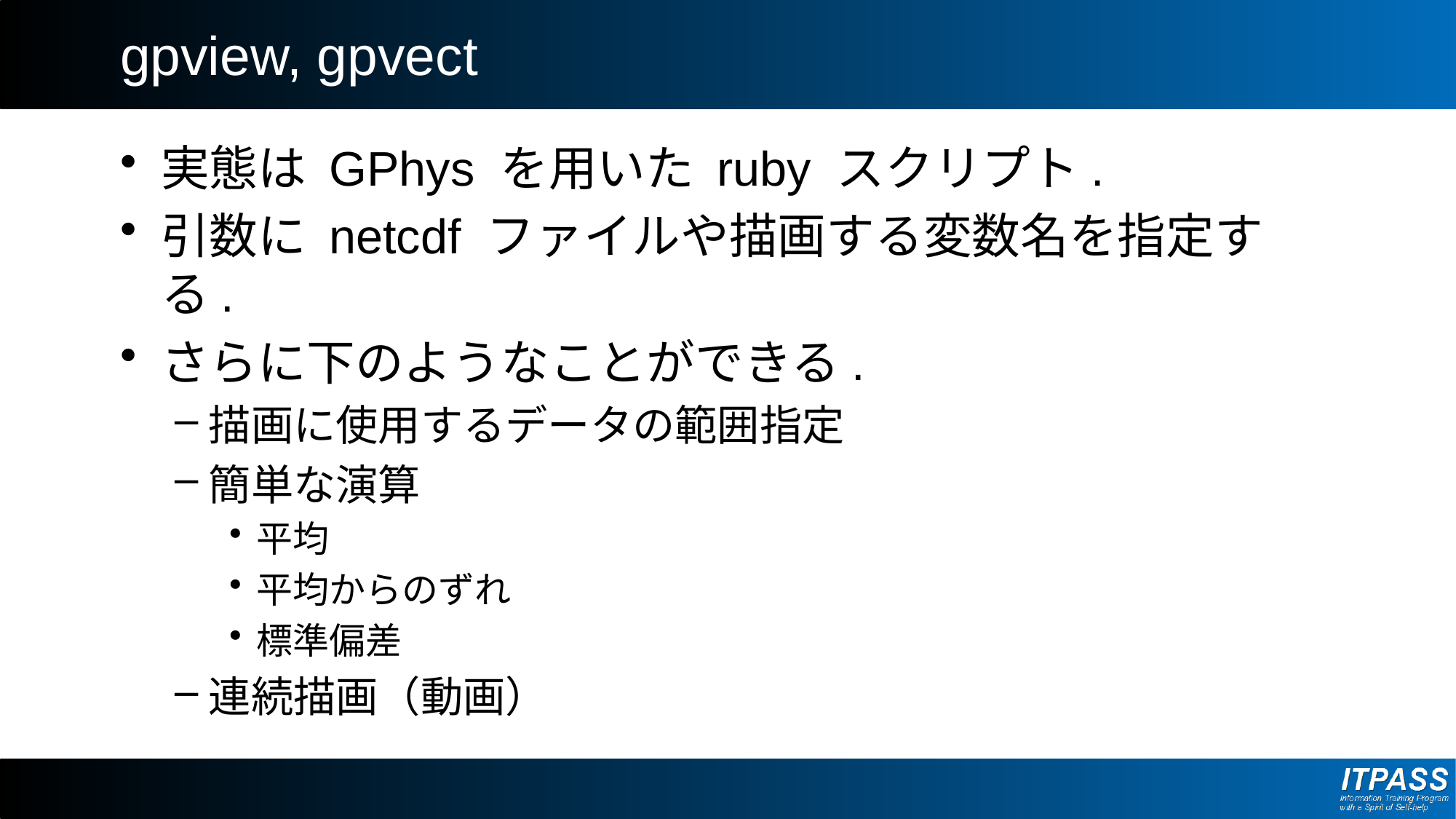

# gpview, gpvect
実態は GPhys を用いた ruby スクリプト.
引数に netcdf ファイルや描画する変数名を指定する.
さらに下のようなことができる.
描画に使用するデータの範囲指定
簡単な演算
平均
平均からのずれ
標準偏差
連続描画（動画）